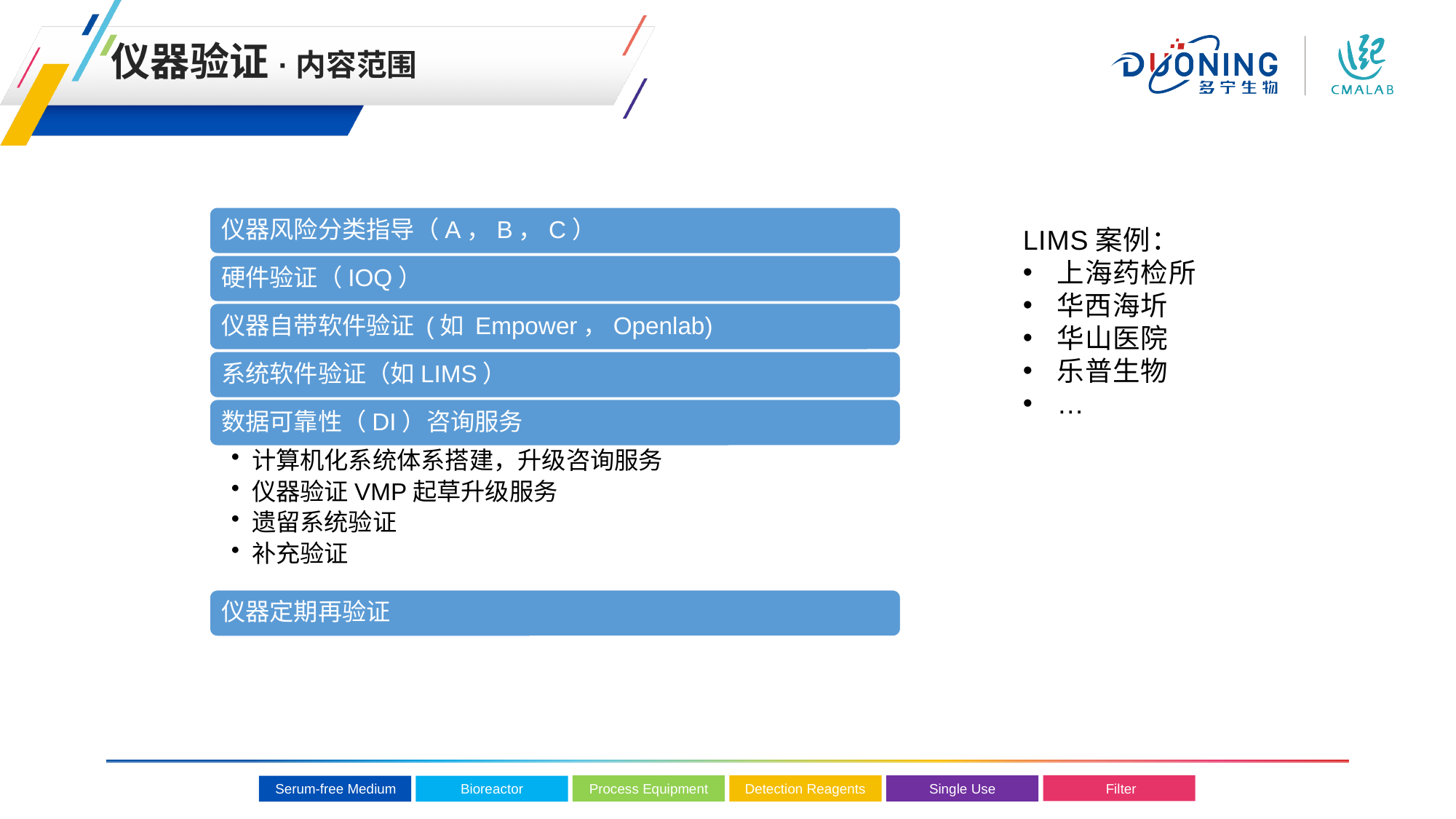

仪器验证·内容范围
仪器风险分类指导（A，B，C）
硬件验证（IOQ）
仪器自带软件验证 (如 Empower，Openlab)
系统软件验证（如LIMS）
数据可靠性（DI）咨询服务
计算机化系统体系搭建，升级咨询服务
仪器验证VMP起草升级服务
遗留系统验证
补充验证
仪器定期再验证
LIMS案例：
上海药检所
华西海圻
华山医院
乐普生物
…